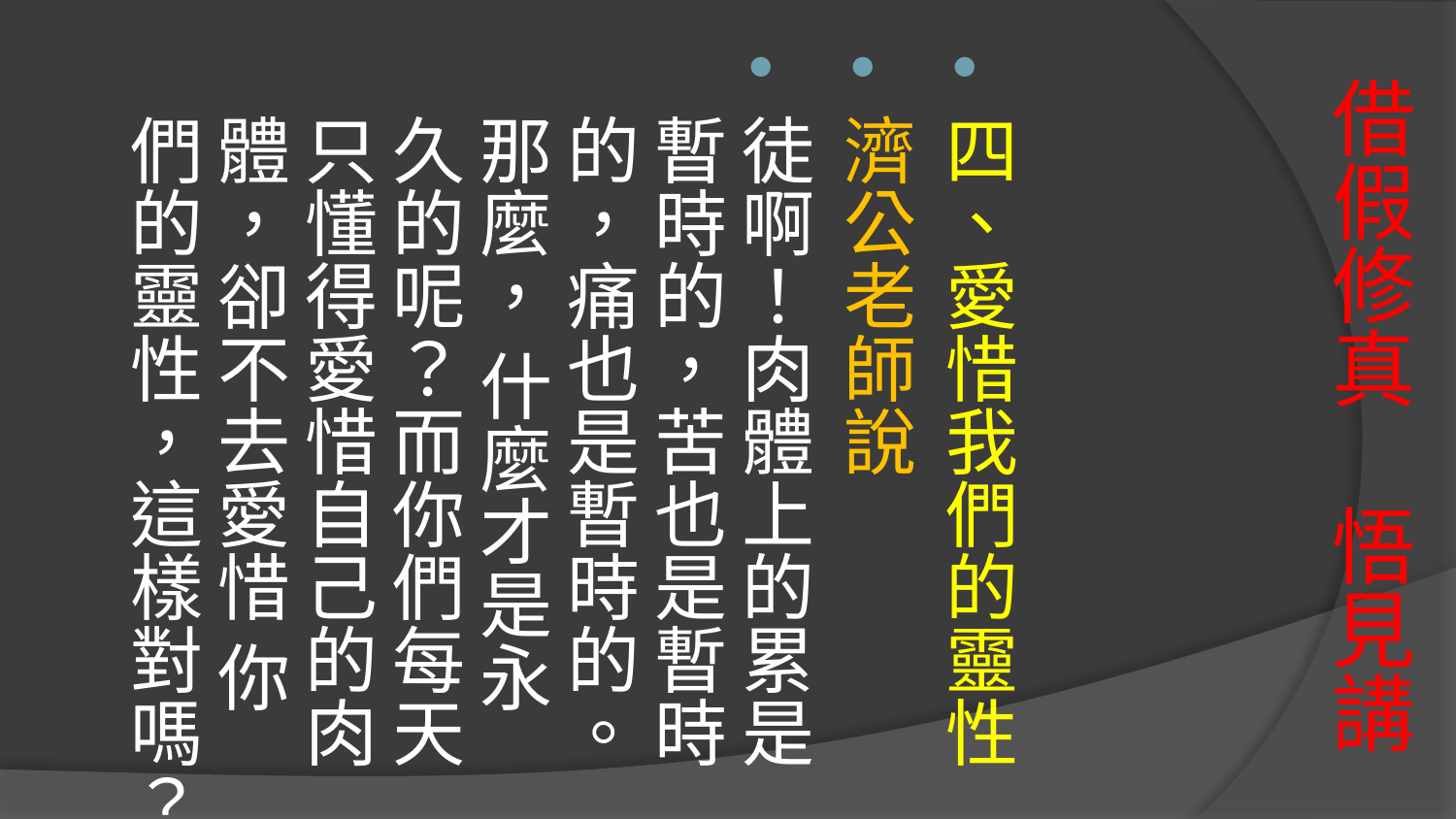

四、愛惜我們的靈性
濟公老師說
徒啊！肉體上的累是暫時的，苦也是暫時的，痛也是暫時的。那麼， 什麼才是永久的呢？而你們每天只懂得愛惜自己的肉體，卻不去愛惜 你們的靈性，這樣對嗎？

# 借假修真     悟見講